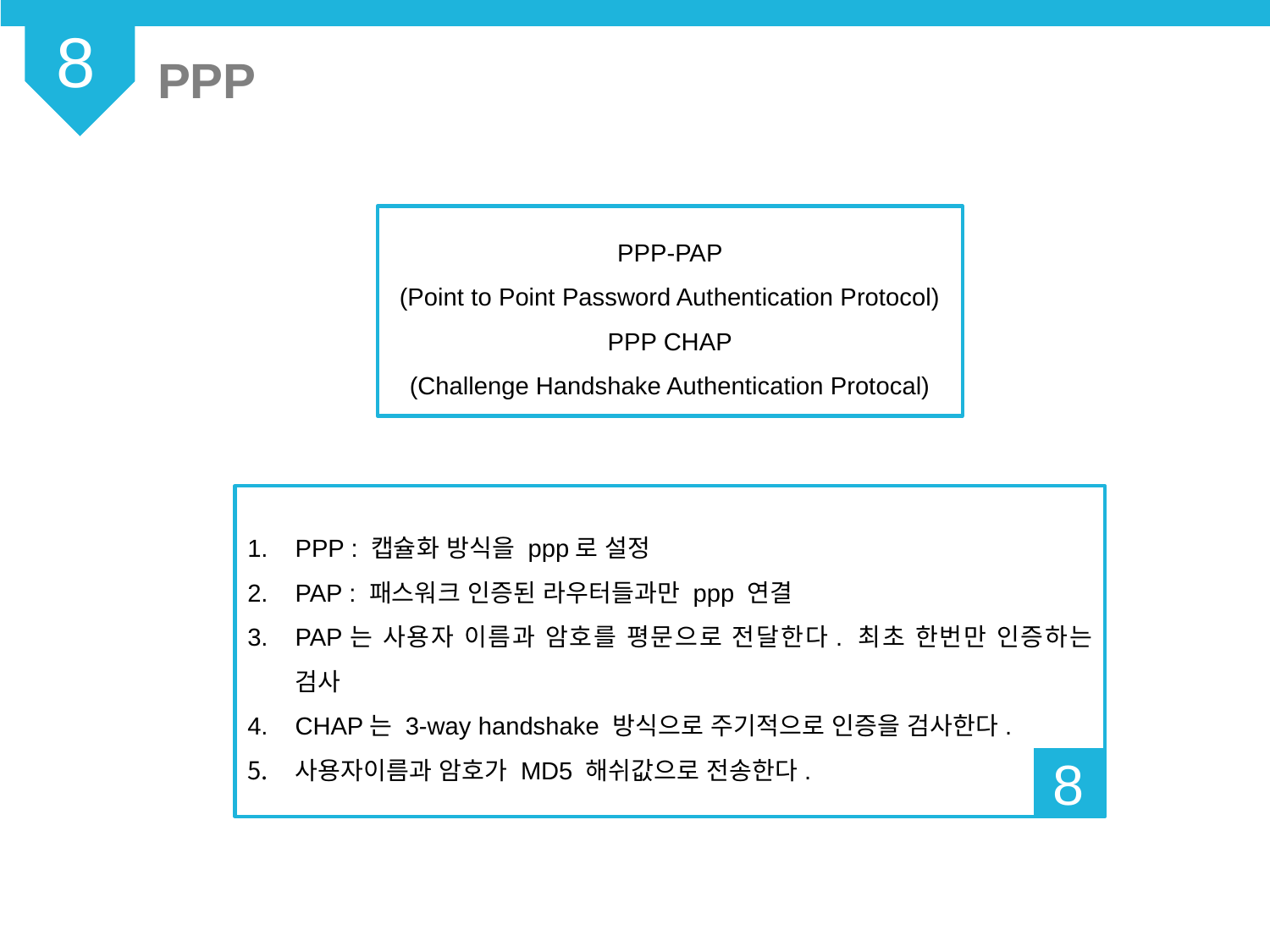

8

PPP
PPP-PAP
(Point to Point Password Authentication Protocol)
PPP CHAP
(Challenge Handshake Authentication Protocal)
PPP : 캡슐화 방식을 ppp로 설정
PAP : 패스워크 인증된 라우터들과만 ppp 연결
PAP는 사용자 이름과 암호를 평문으로 전달한다. 최초 한번만 인증하는 검사
CHAP는 3-way handshake 방식으로 주기적으로 인증을 검사한다.
사용자이름과 암호가 MD5 해쉬값으로 전송한다.
8